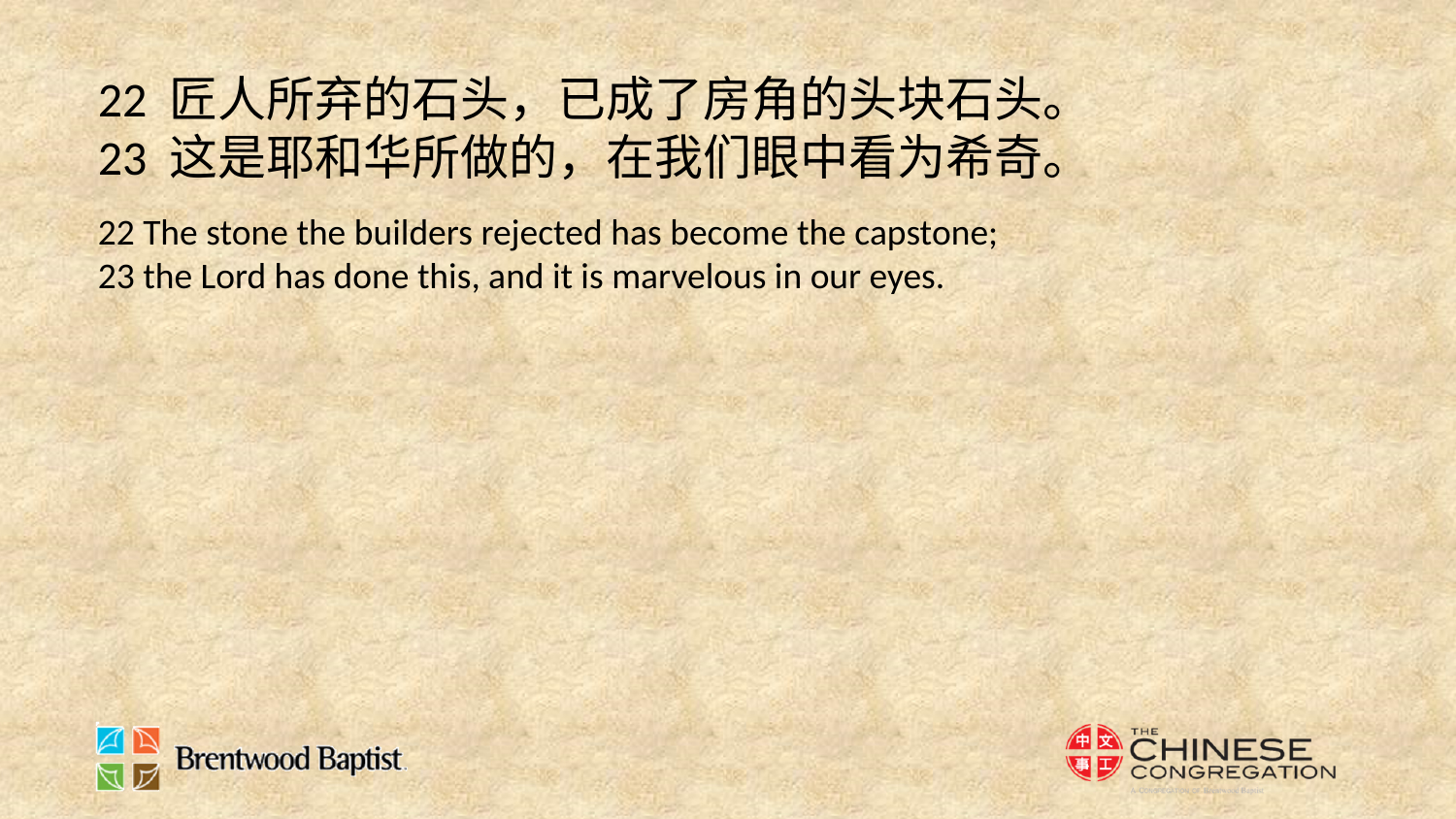

22 匠人所弃的石头，已成了房角的头块石头。
23 这是耶和华所做的，在我们眼中看为希奇。

22 The stone the builders rejected has become the capstone;
23 the Lord has done this, and it is marvelous in our eyes.